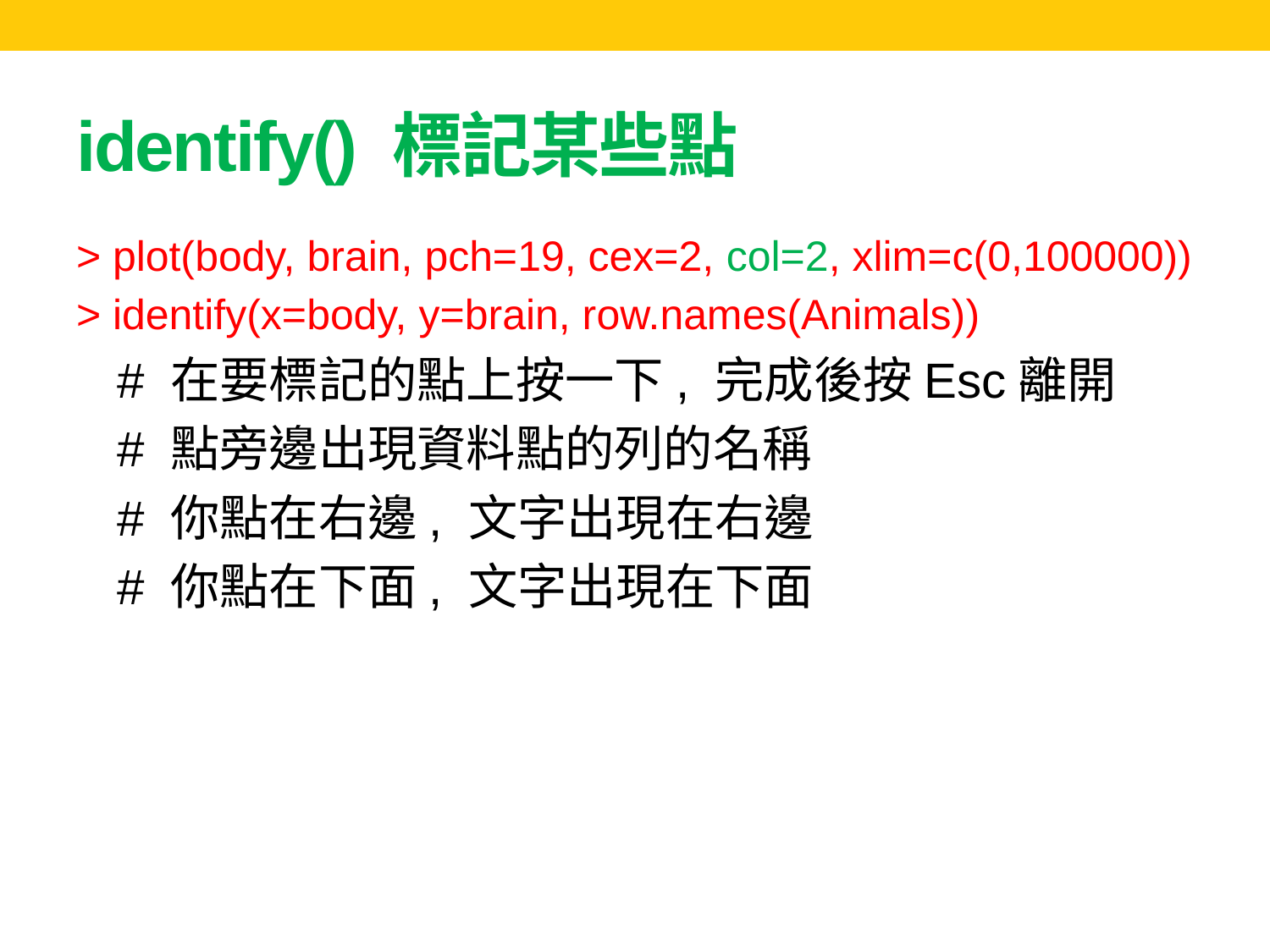

# identify() 標記某些點
> plot(body, brain, pch=19, cex=2, col=2, xlim=c(0,100000))
> identify(x=body, y=brain, row.names(Animals))
   # 在要標記的點上按一下, 完成後按Esc離開
   # 點旁邊出現資料點的列的名稱
   # 你點在右邊, 文字出現在右邊
   # 你點在下面, 文字出現在下面